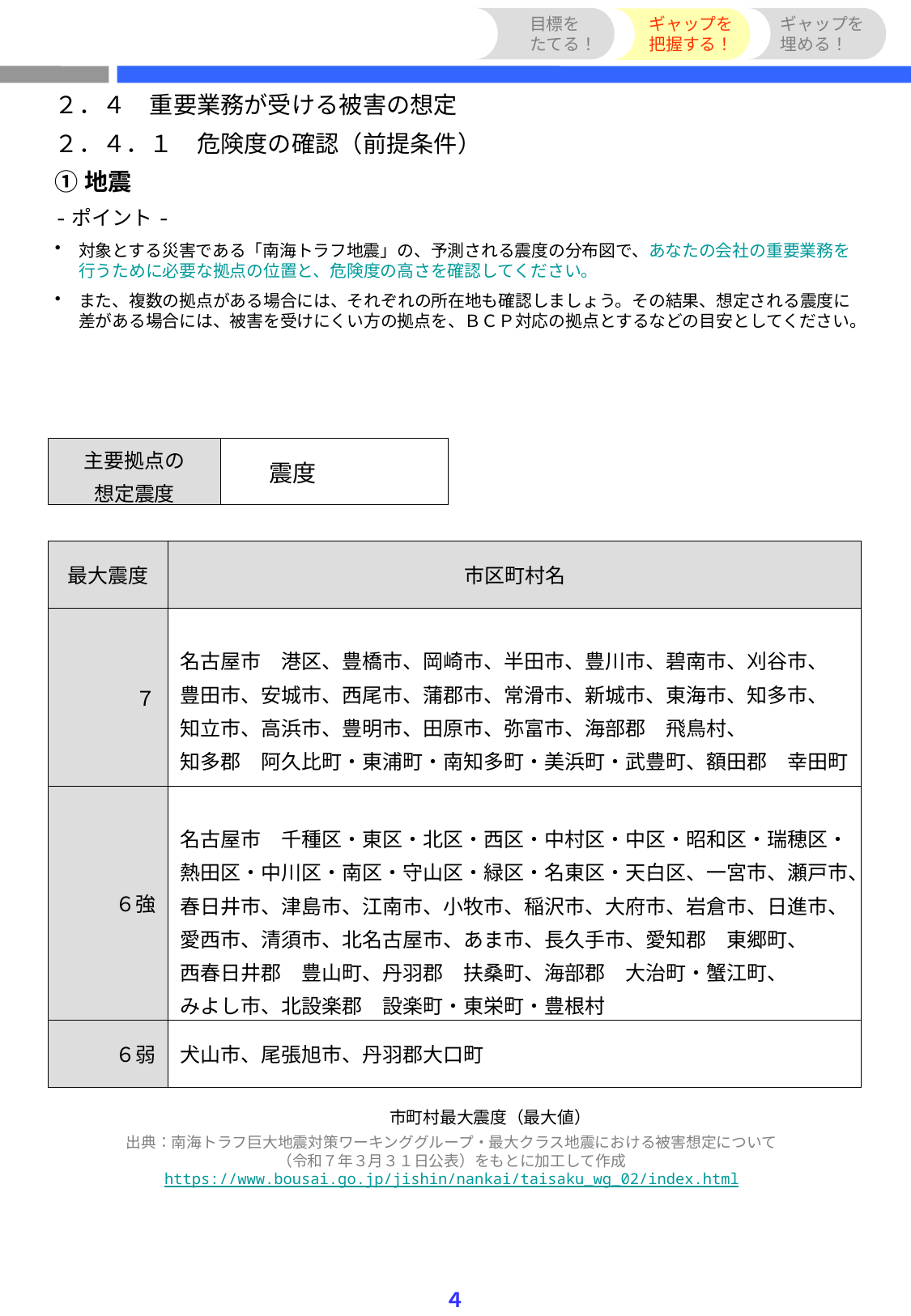

目標を
たてる！
ギャップを
把握する！
ギャップを
埋める！

２．４　重要業務が受ける被害の想定
２．４．１　危険度の確認（前提条件）
①地震
-ポイント-
対象とする災害である「南海トラフ地震」の、予測される震度の分布図で、あなたの会社の重要業務を行うために必要な拠点の位置と、危険度の高さを確認してください。
また、複数の拠点がある場合には、それぞれの所在地も確認しましょう。その結果、想定される震度に差がある場合には、被害を受けにくい方の拠点を、ＢＣＰ対応の拠点とするなどの目安としてください。
| 主要拠点の 想定震度 | 震度 |  |
| --- | --- | --- |
| 最大震度 | 市区町村名 |
| --- | --- |
| ７ | 名古屋市　港区、豊橋市、岡崎市、半田市、豊川市、碧南市、刈谷市、 豊田市、安城市、西尾市、蒲郡市、常滑市、新城市、東海市、知多市、 知立市、高浜市、豊明市、田原市、弥富市、海部郡　飛鳥村、 知多郡　阿久比町・東浦町・南知多町・美浜町・武豊町、額田郡　幸田町 |
| ６強 | 名古屋市　千種区・東区・北区・西区・中村区・中区・昭和区・瑞穂区・ 熱田区・中川区・南区・守山区・緑区・名東区・天白区、一宮市、瀬戸市、 春日井市、津島市、江南市、小牧市、稲沢市、大府市、岩倉市、日進市、 愛西市、清須市、北名古屋市、あま市、長久手市、愛知郡　東郷町、 西春日井郡　豊山町、丹羽郡　扶桑町、海部郡　大治町・蟹江町、 みよし市、北設楽郡　設楽町・東栄町・豊根村 |
| ６弱 | 犬山市、尾張旭市、丹羽郡大口町 |
　　　　市町村最大震度（最大値）
出典：南海トラフ巨大地震対策ワーキンググループ・最大クラス地震における被害想定について
（令和７年３月３１日公表）をもとに加工して作成
https://www.bousai.go.jp/jishin/nankai/taisaku_wg_02/index.html
４